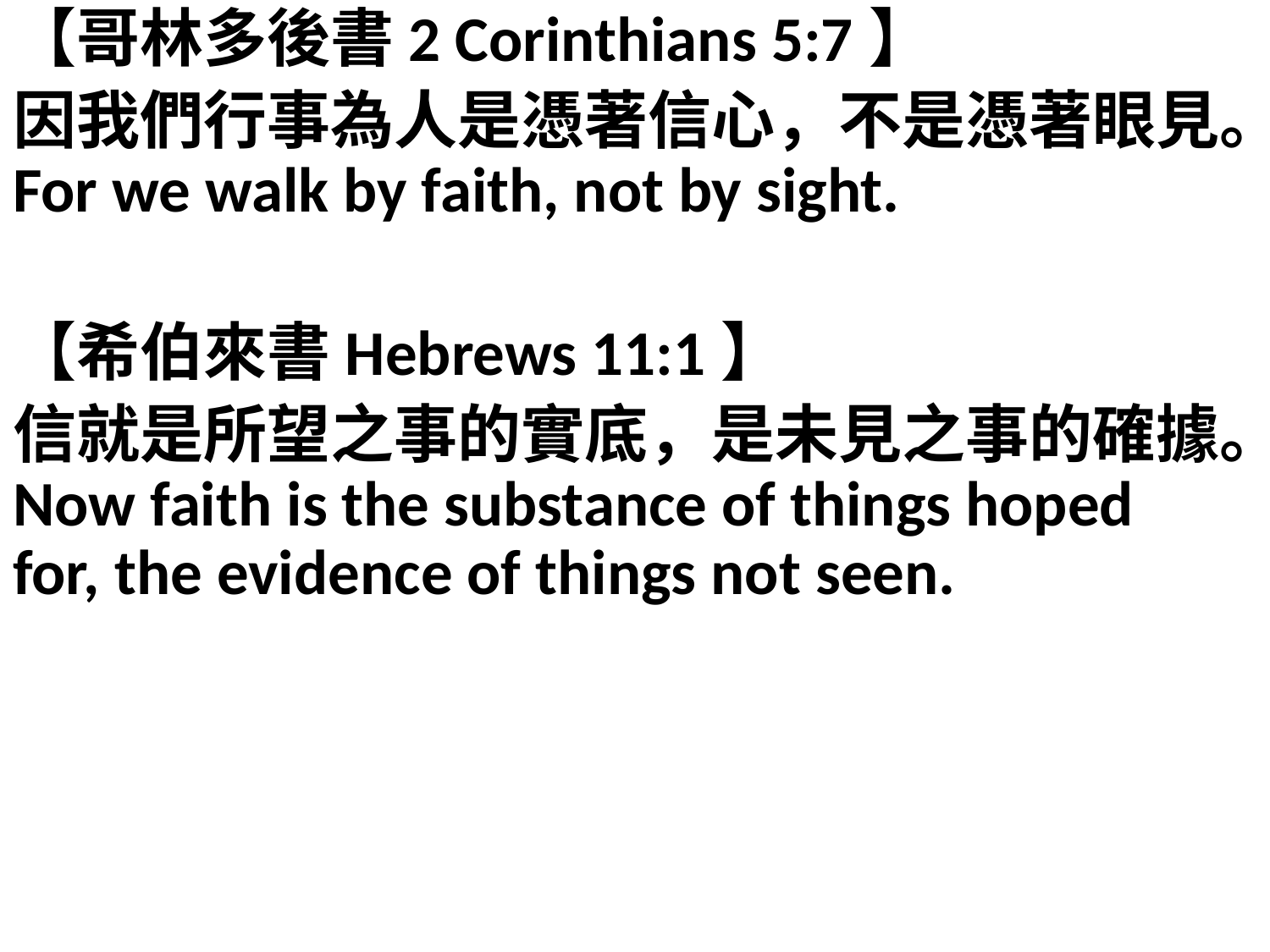

【哥林多後書2 Corinthians 5:7】
因我們行事為人是憑著信心，不是憑著眼見。For we walk by faith, not by sight.

【希伯來書Hebrews 11:1】
信就是所望之事的實底，是未見之事的確據。Now faith is the substance of things hoped for, the evidence of things not seen.